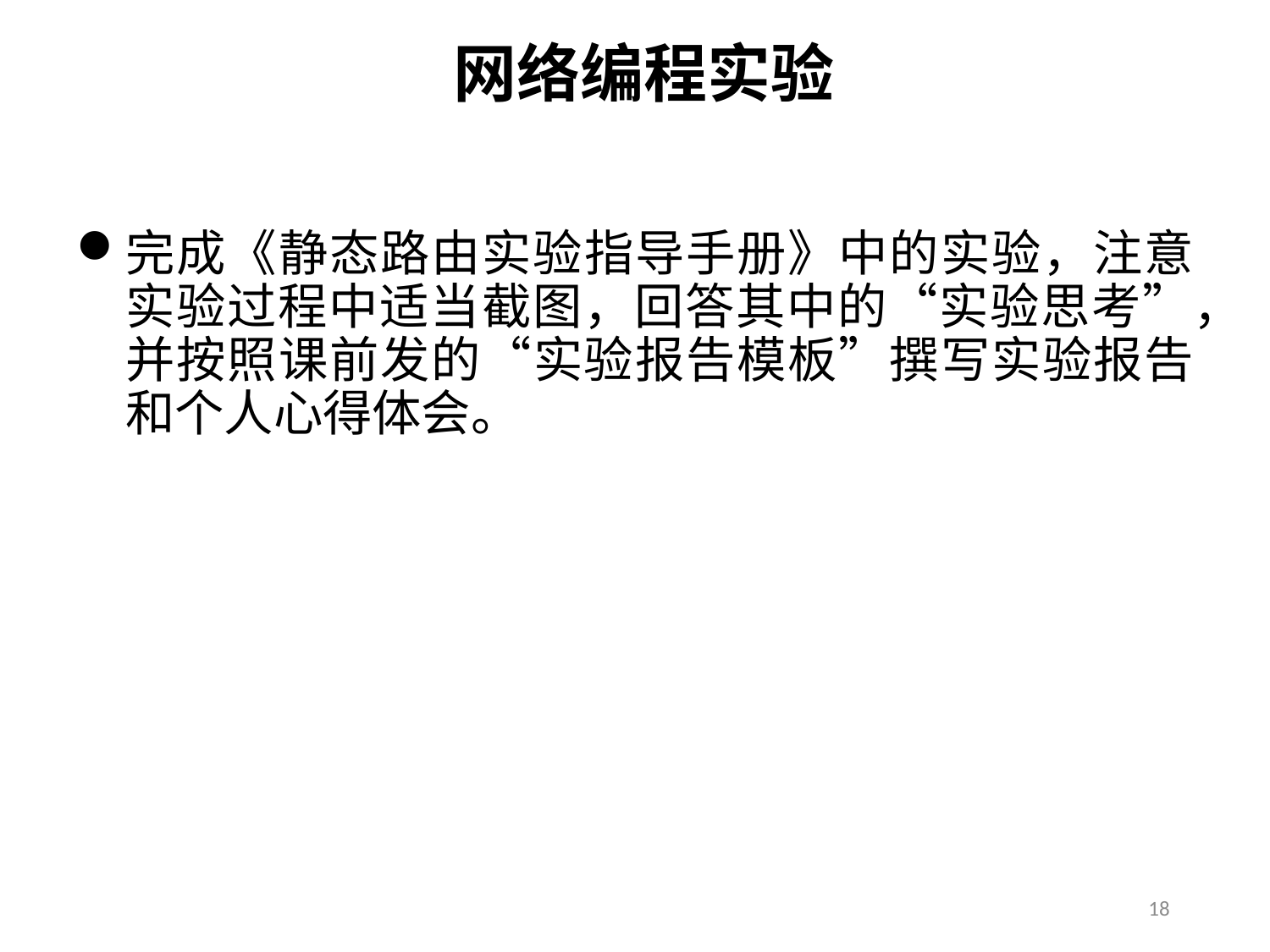

# 网络编程实验
完成《静态路由实验指导手册》中的实验，注意实验过程中适当截图，回答其中的“实验思考”，并按照课前发的“实验报告模板”撰写实验报告和个人心得体会。
18